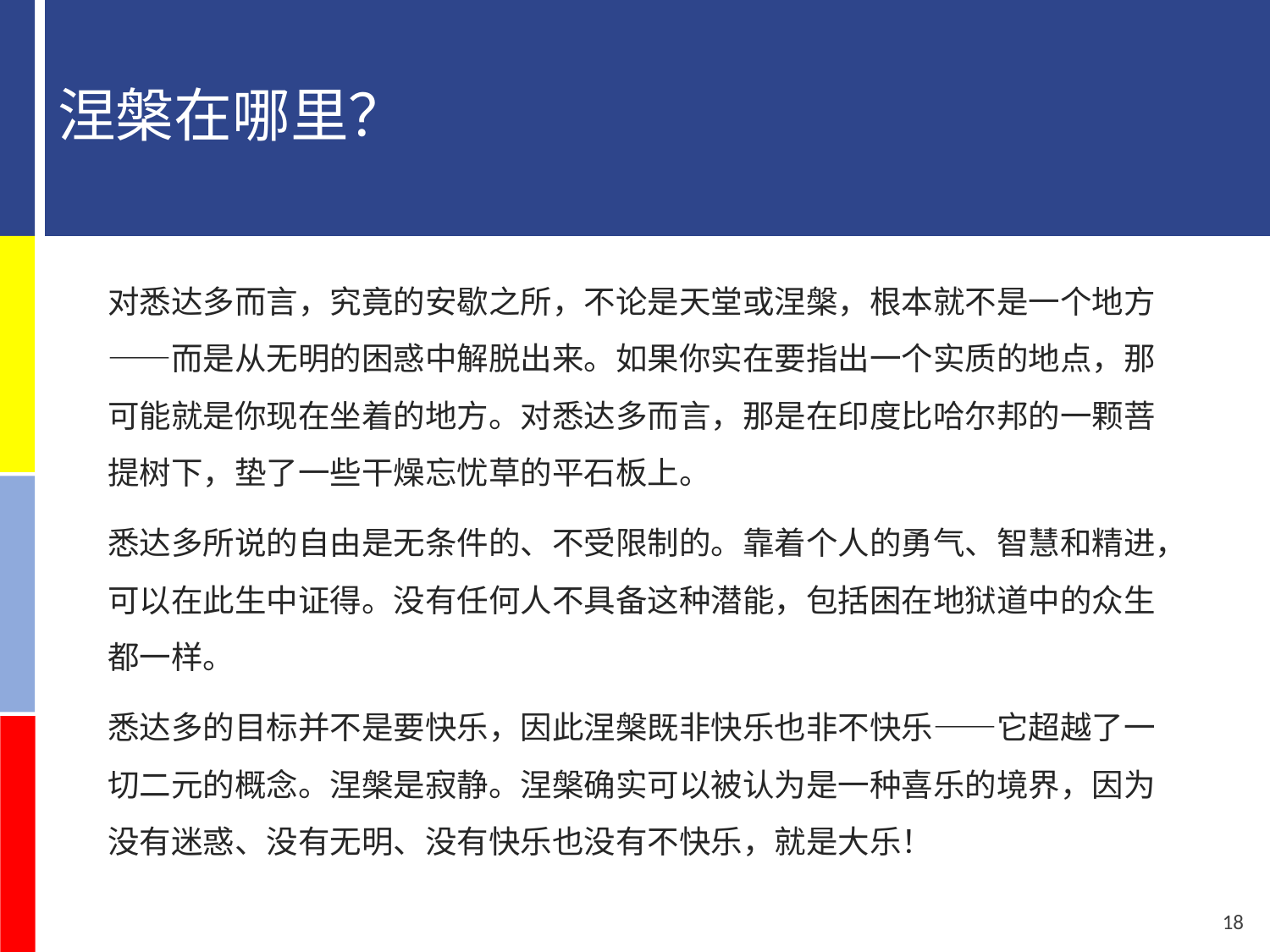

# 涅槃在哪里？
对悉达多而言，究竟的安歇之所，不论是天堂或涅槃，根本就不是一个地方——而是从无明的困惑中解脱出来。如果你实在要指出一个实质的地点，那可能就是你现在坐着的地方。对悉达多而言，那是在印度比哈尔邦的一颗菩提树下，垫了一些干燥忘忧草的平石板上。
悉达多所说的自由是无条件的、不受限制的。靠着个人的勇气、智慧和精进，可以在此生中证得。没有任何人不具备这种潜能，包括困在地狱道中的众生都一样。
悉达多的目标并不是要快乐，因此涅槃既非快乐也非不快乐——它超越了一切二元的概念。涅槃是寂静。涅槃确实可以被认为是一种喜乐的境界，因为没有迷惑、没有无明、没有快乐也没有不快乐，就是大乐！